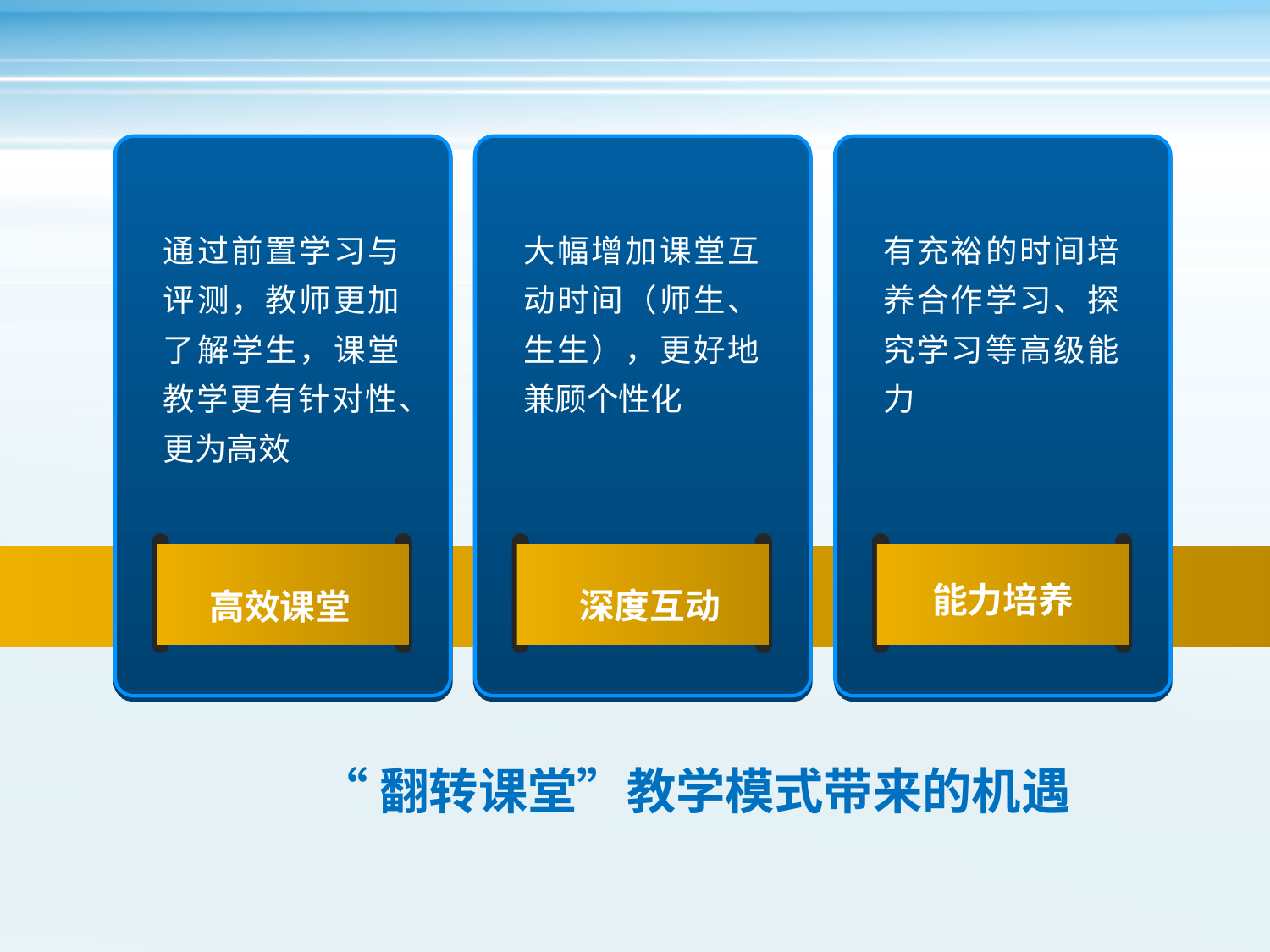

通过前置学习与评测，教师更加了解学生，课堂教学更有针对性、更为高效
大幅增加课堂互动时间（师生、生生），更好地兼顾个性化
有充裕的时间培养合作学习、探究学习等高级能力

能力培养
深度互动
高效课堂
“翻转课堂”教学模式带来的机遇